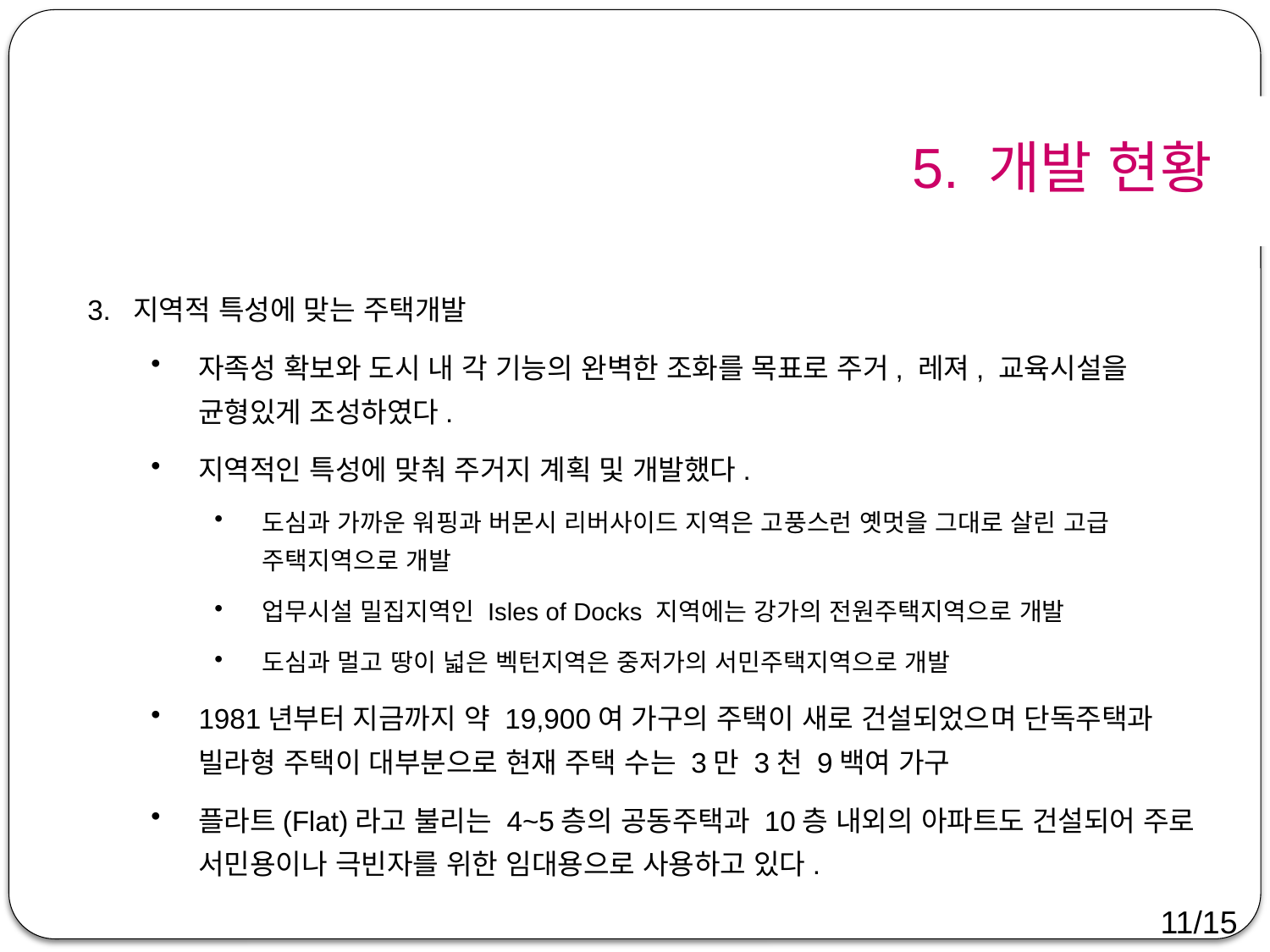

5. 개발 현황
3.  지역적 특성에 맞는 주택개발
자족성 확보와 도시 내 각 기능의 완벽한 조화를 목표로 주거, 레져, 교육시설을 균형있게 조성하였다.
지역적인 특성에 맞춰 주거지 계획 및 개발했다.
도심과 가까운 워핑과 버몬시 리버사이드 지역은 고풍스런 옛멋을 그대로 살린 고급 주택지역으로 개발
업무시설 밀집지역인 Isles of Docks 지역에는 강가의 전원주택지역으로 개발
도심과 멀고 땅이 넓은 벡턴지역은 중저가의 서민주택지역으로 개발
1981년부터 지금까지 약 19,900여 가구의 주택이 새로 건설되었으며 단독주택과 빌라형 주택이 대부분으로 현재 주택 수는 3만 3천 9백여 가구
플라트(Flat)라고 불리는 4~5층의 공동주택과 10층 내외의 아파트도 건설되어 주로 서민용이나 극빈자를 위한 임대용으로 사용하고 있다.